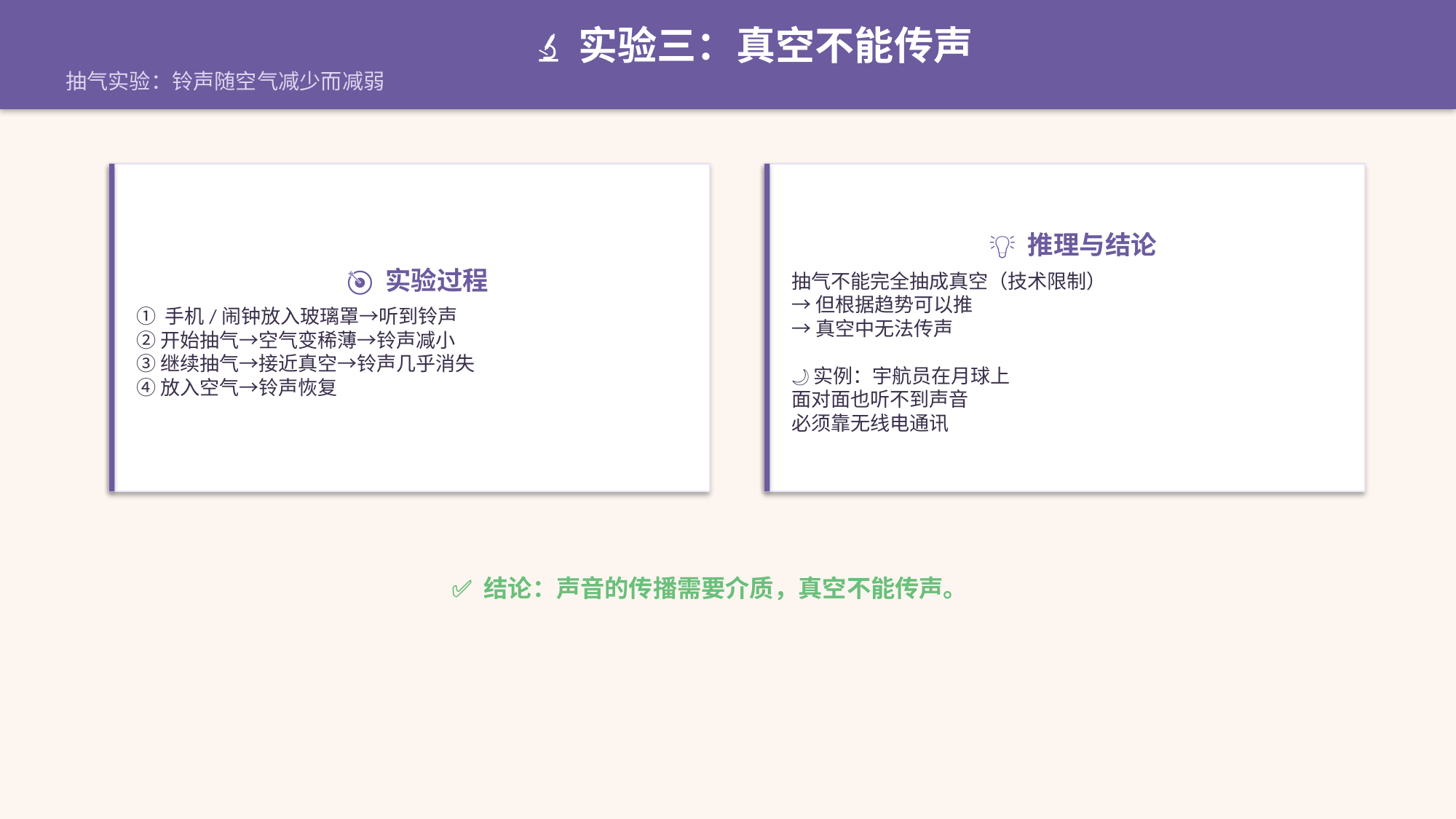

🔬 实验三：真空不能传声
抽气实验：铃声随空气减少而减弱
🎯 实验过程
① 手机/闹钟放入玻璃罩→听到铃声
② 开始抽气→空气变稀薄→铃声减小
③ 继续抽气→接近真空→铃声几乎消失
④ 放入空气→铃声恢复

💡 推理与结论
抽气不能完全抽成真空（技术限制）
→ 但根据趋势可以推
→ 真空中无法传声
🌙 实例：宇航员在月球上
面对面也听不到声音
必须靠无线电通讯

✅ 结论：声音的传播需要介质，真空不能传声。